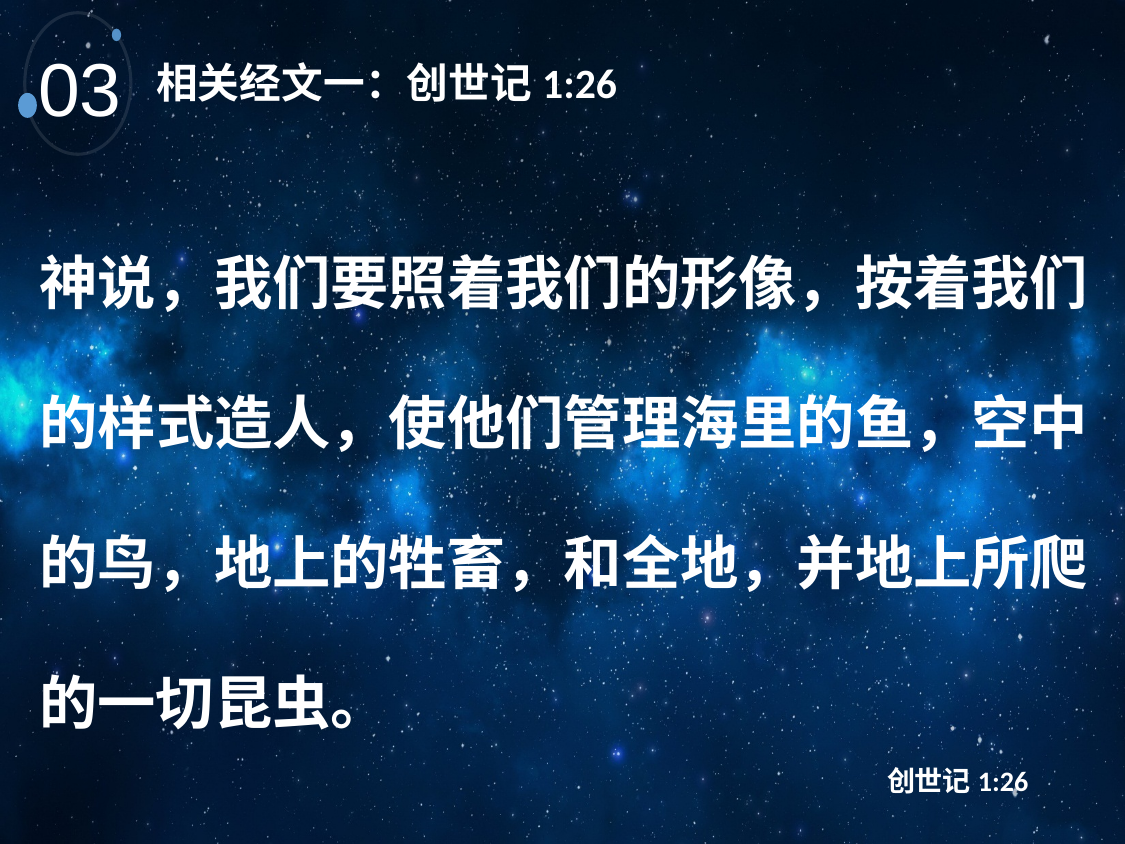

03
相关经文一：创世记1:26

神说，我们要照着我们的形像，按着我们的样式造人，使他们管理海里的鱼，空中的鸟，地上的牲畜，和全地，并地上所爬的一切昆虫。
创世记1:26